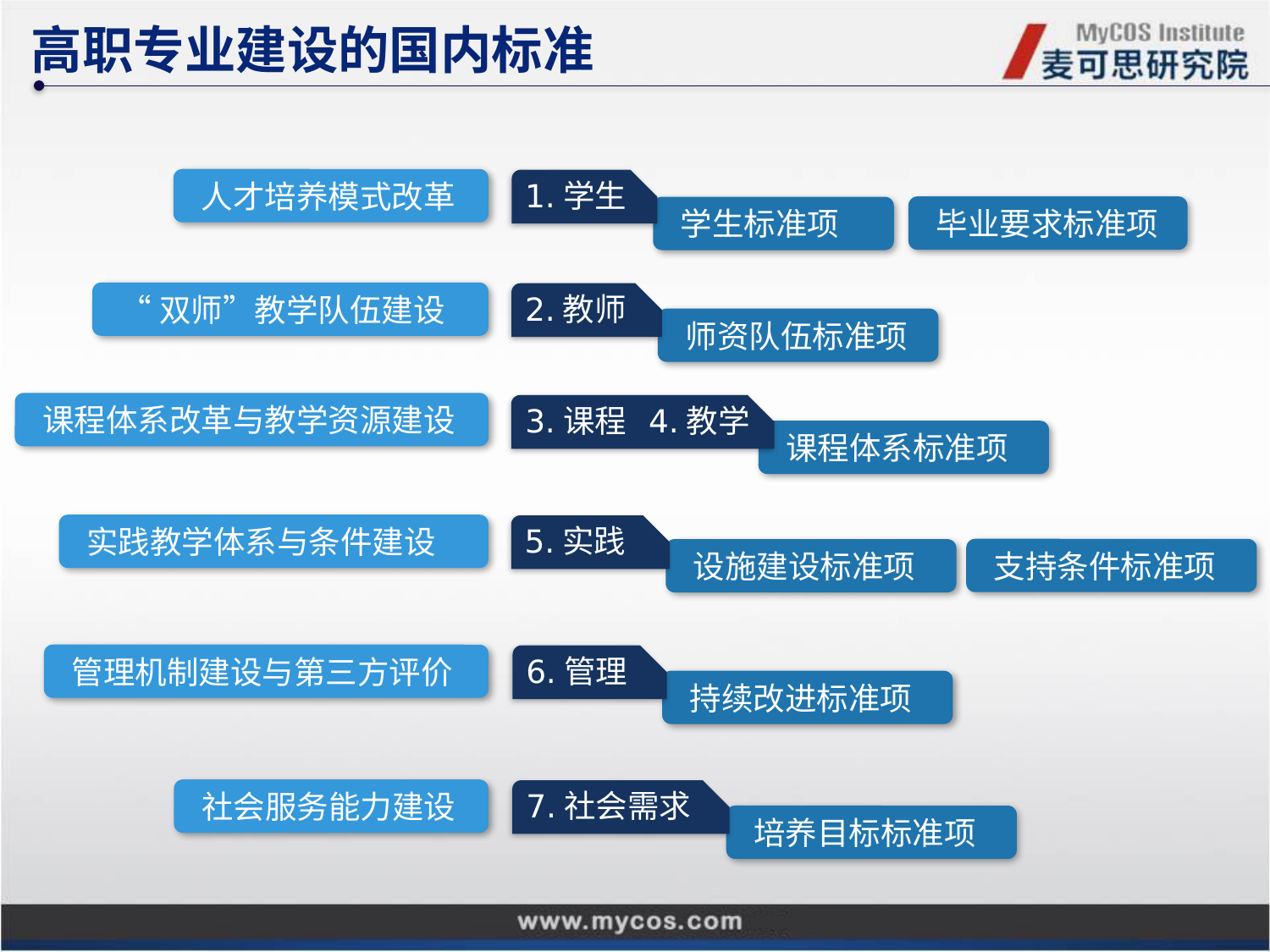

高职专业建设的国内标准
人才培养模式改革

1.学生
毕业要求标准项
学生标准项
“双师”教学队伍建设

2.教师
师资队伍标准项
课程体系改革与教学资源建设

3.课程  4.教学
课程体系标准项
实践教学体系与条件建设

5.实践
支持条件标准项
设施建设标准项
管理机制建设与第三方评价

6.管理
持续改进标准项
社会服务能力建设

7.社会需求
培养目标标准项